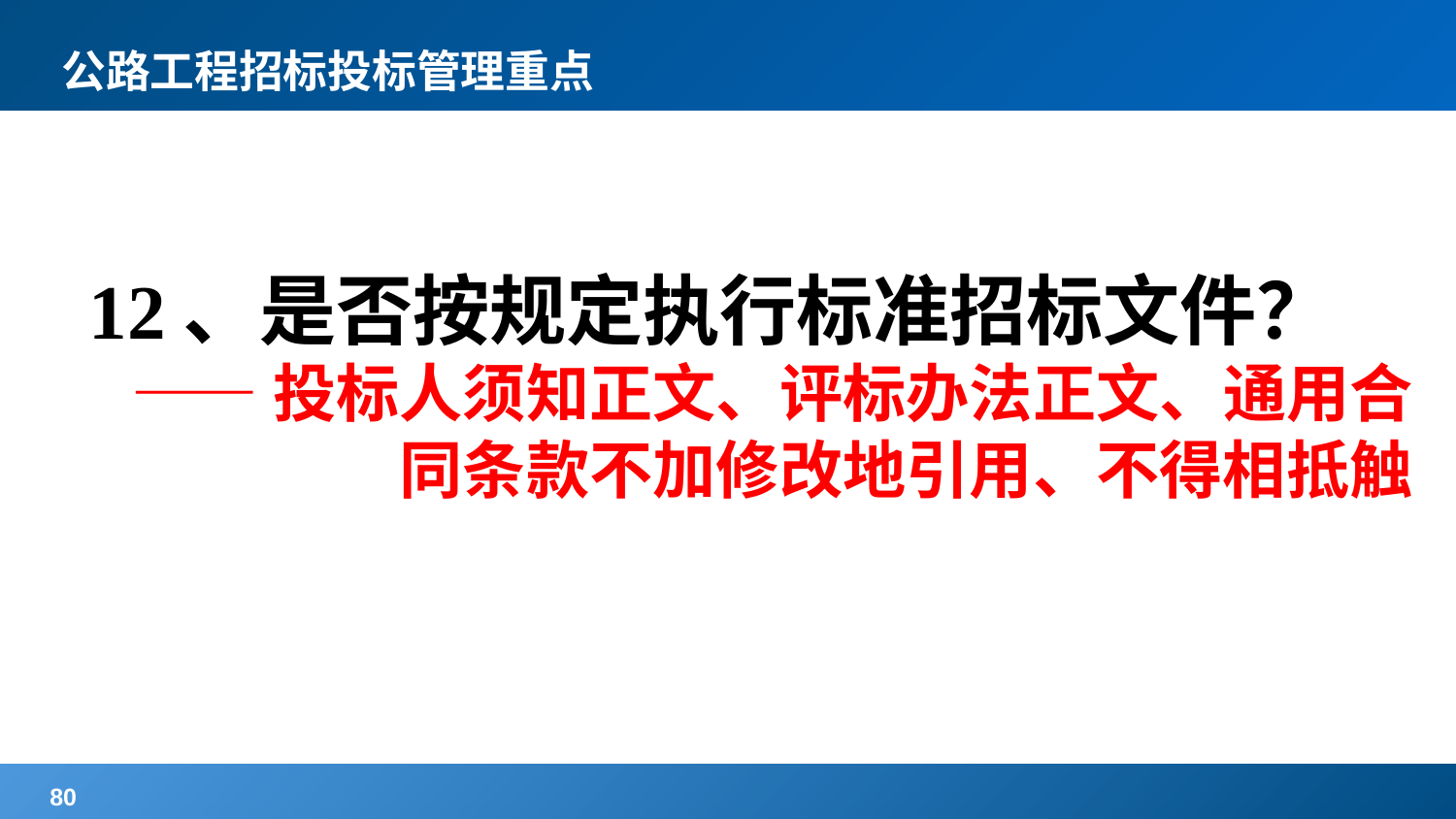

# 公路工程招标投标管理重点
12、是否按规定执行标准招标文件？
——投标人须知正文、评标办法正文、通用合同条款不加修改地引用、不得相抵触